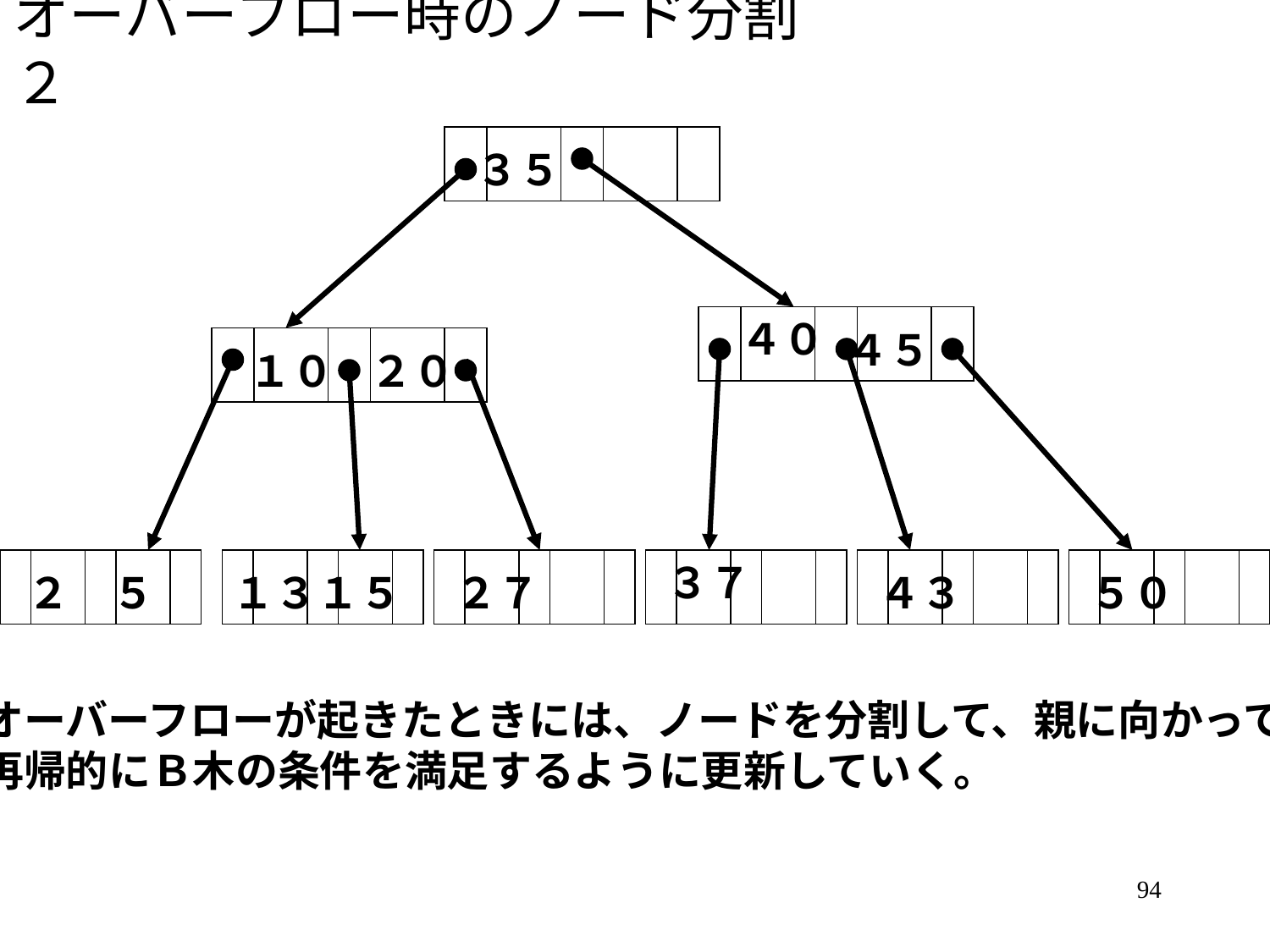

# オーバーフロー時のノード分割２

３５

４０
４５

１０
２０

３７

２
５
１３
１５
２７
４３
５０
オーバーフローが起きたときには、ノードを分割して、親に向かって
再帰的にＢ木の条件を満足するように更新していく。
94